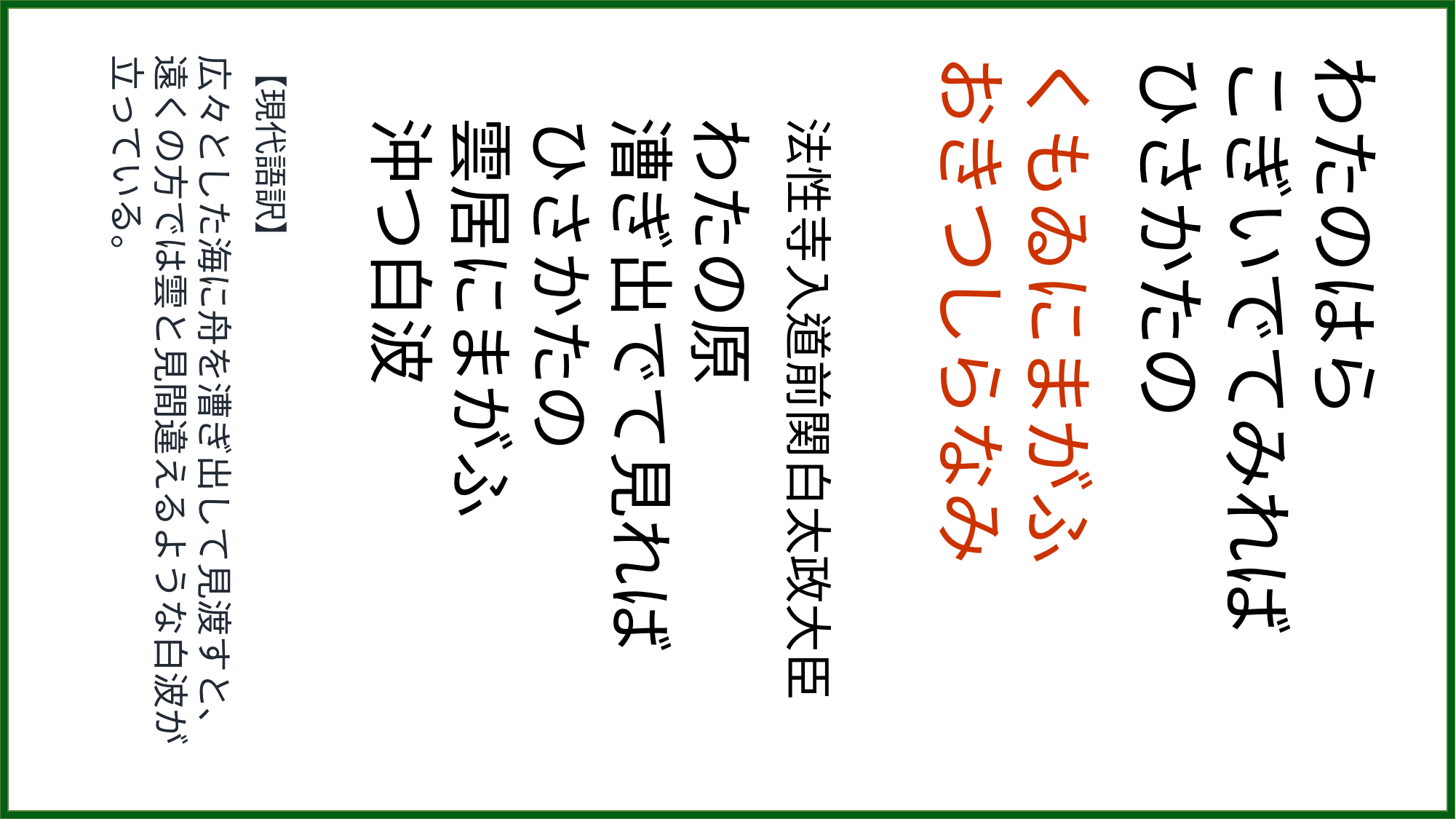

【現代語訳】

広々とした海に舟を漕ぎ出して見渡すと、遠くの方では雲と見間違えるような白波が立っている。
法性寺入道前関白太政大臣

わたの原
漕ぎ出でて見れば
ひさかたの
雲居にまがふ
沖つ白波
くもゐにまがふ
おきつしらなみ
わたのはら
こぎいでてみれば
ひさかたの